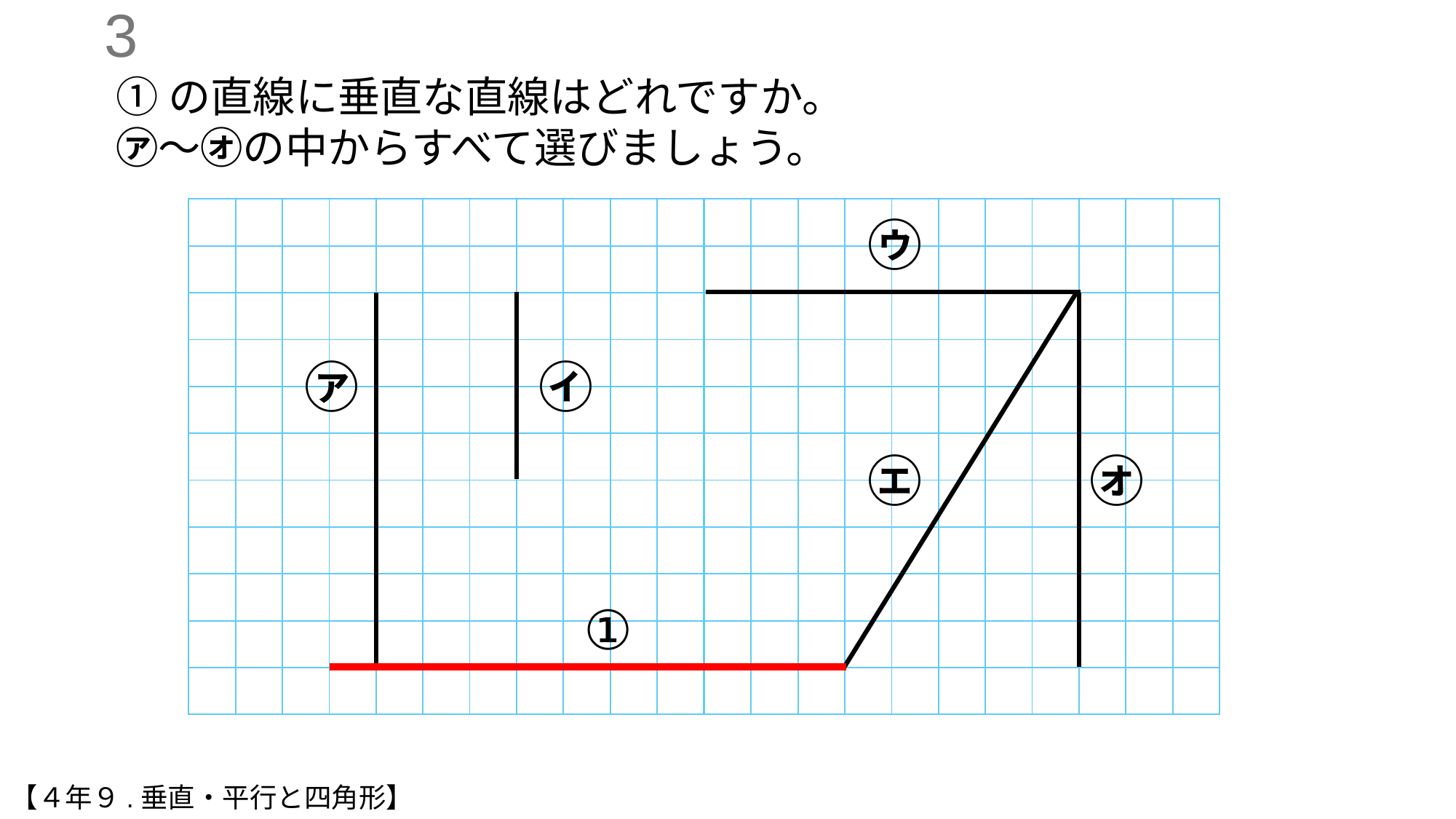

3
①の直線に垂直な直線はどれですか。
㋐～㋔の中からすべて選びましょう。
|  |  |  |  |  |  |  |  |  |  |  |
| --- | --- | --- | --- | --- | --- | --- | --- | --- | --- | --- |
|  |  |  |  |  |  |  |  |  |  |  |
|  |  |  |  |  |  |  |  |  |  |  |
|  |  |  |  |  |  |  |  |  |  |  |
|  |  |  |  |  |  |  |  |  |  |  |
|  |  |  |  |  |  |  |  |  |  |  |
|  |  |  |  |  |  |  |  |  |  |  |
|  |  |  |  |  |  |  |  |  |  |  |
|  |  |  |  |  |  |  |  |  |  |  |
|  |  |  |  |  |  |  |  |  |  |  |
|  |  |  |  |  |  |  |  |  |  |  |
|  |  |  |  |  |  |  |  |  |  |  |
| --- | --- | --- | --- | --- | --- | --- | --- | --- | --- | --- |
|  |  |  |  |  |  |  |  |  |  |  |
|  |  |  |  |  |  |  |  |  |  |  |
|  |  |  |  |  |  |  |  |  |  |  |
|  |  |  |  |  |  |  |  |  |  |  |
|  |  |  |  |  |  |  |  |  |  |  |
|  |  |  |  |  |  |  |  |  |  |  |
|  |  |  |  |  |  |  |  |  |  |  |
|  |  |  |  |  |  |  |  |  |  |  |
|  |  |  |  |  |  |  |  |  |  |  |
|  |  |  |  |  |  |  |  |  |  |  |
㋒
㋑
㋐
㋓
㋔
①
【４年９.垂直・平行と四角形】